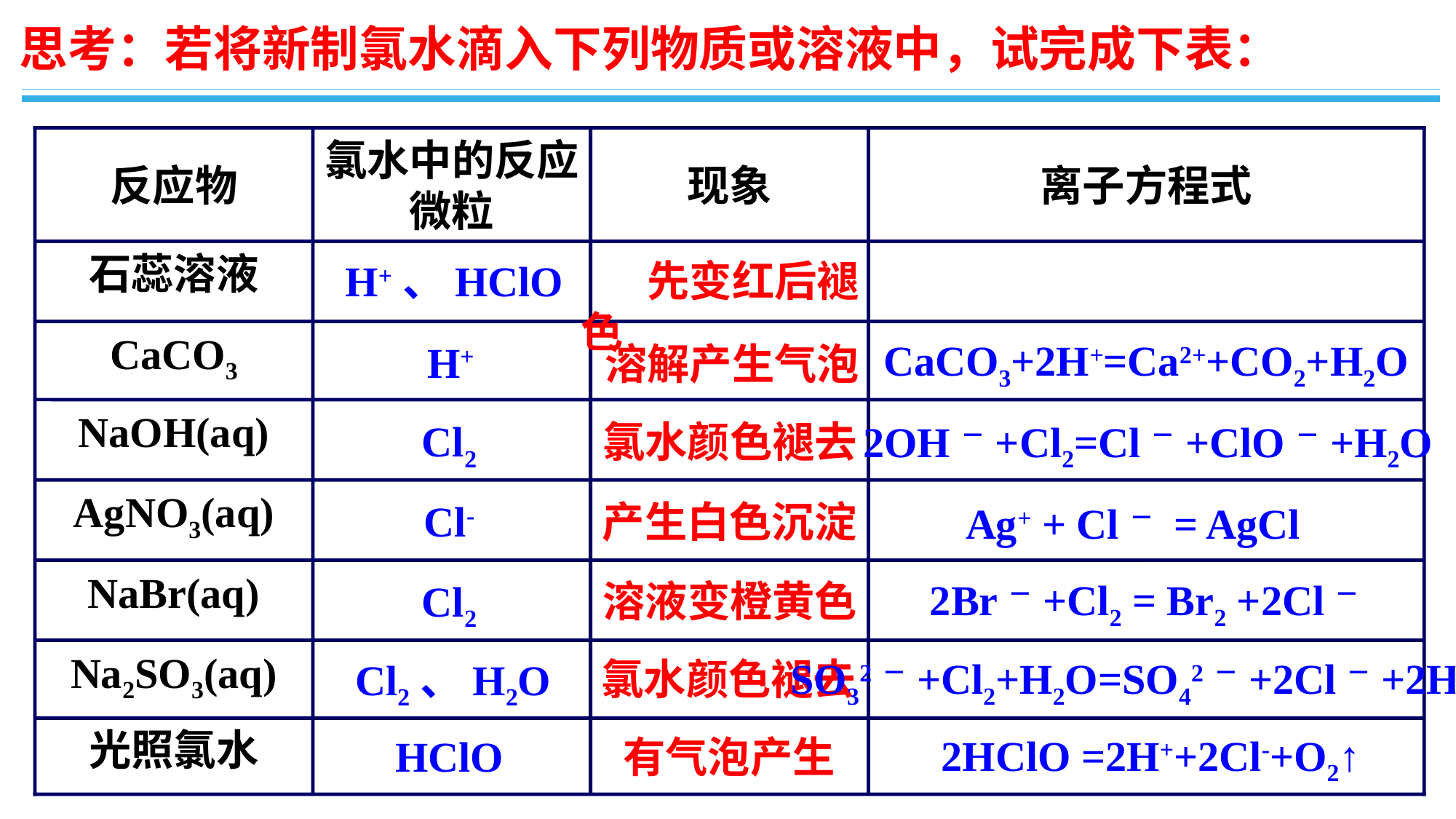

思考：若将新制氯水滴入下列物质或溶液中，试完成下表：
反应物

氯水中的反应微粒

现象

离子方程式

石蕊溶液

CaCO3

NaOH(aq)

AgNO3(aq)

NaBr(aq)

Na2SO3(aq)

光照氯水

H+、HClO       先变红后褪色
CaCO3+2H+=Ca2++CO2+H2O
H+
溶解产生气泡
Cl2
2OH－+Cl2=Cl－+ClO－+H2O
氯水颜色褪去
Cl-
产生白色沉淀
Ag+ + Cl－ = AgCl
2Br－+Cl2 = Br2 +2Cl－
溶液变橙黄色
Cl2
SO32－+Cl2+H2O=SO42－+2Cl－+2H+
氯水颜色褪去
Cl2、H2O
2HClO =2H++2Cl-+O2↑
HClO
有气泡产生